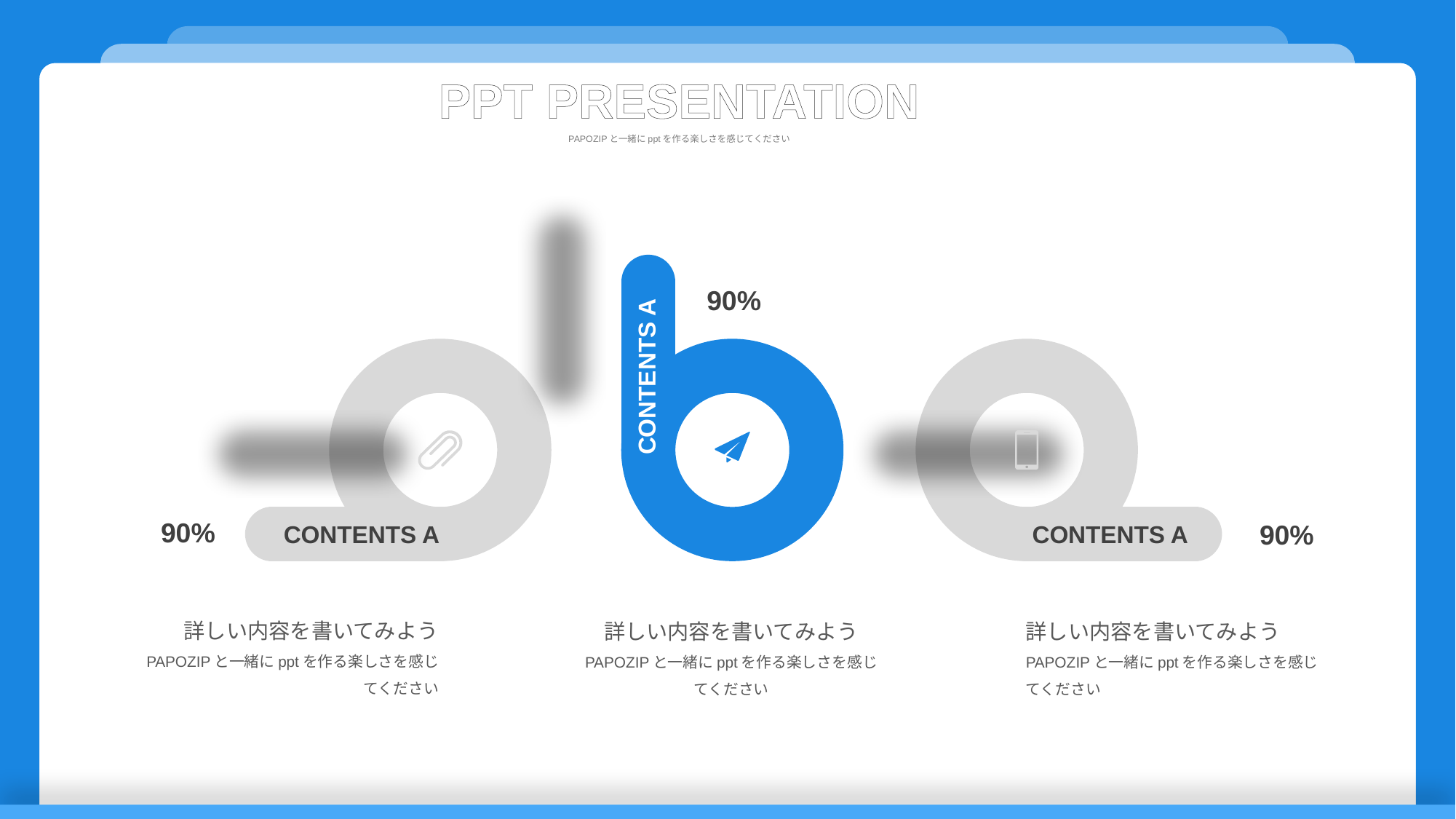

PPT PRESENTATION
PAPOZIPと一緒にpptを作る楽しさを感じてください
90%

CONTENTS A

90%
90%
CONTENTS A
CONTENTS A
詳しい内容を書いてみよう
PAPOZIPと一緒にpptを作る楽しさを感じてください
詳しい内容を書いてみよう
PAPOZIPと一緒にpptを作る楽しさを感じてください
詳しい内容を書いてみよう
PAPOZIPと一緒にpptを作る楽しさを感じてください